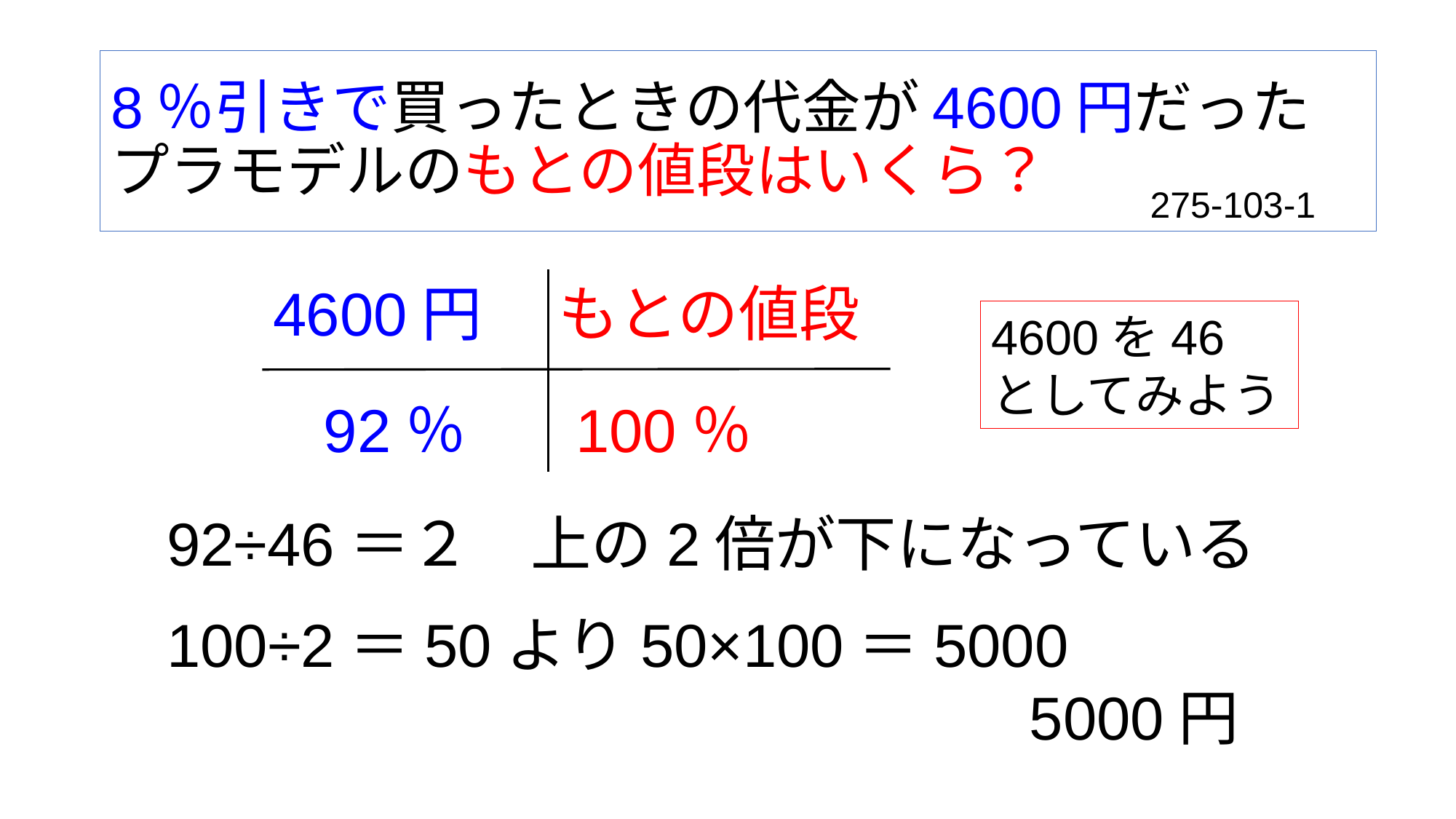

# 8％引きで買ったときの代金が4600円だったプラモデルのもとの値段はいくら？
275-103-1
4600円

   92％
もとの値段

 100％
4600を46
としてみよう
92÷46＝２　上の2倍が下になっている
100÷2＝50より50×100＝5000
　　　　　　　　　　　　　　5000円